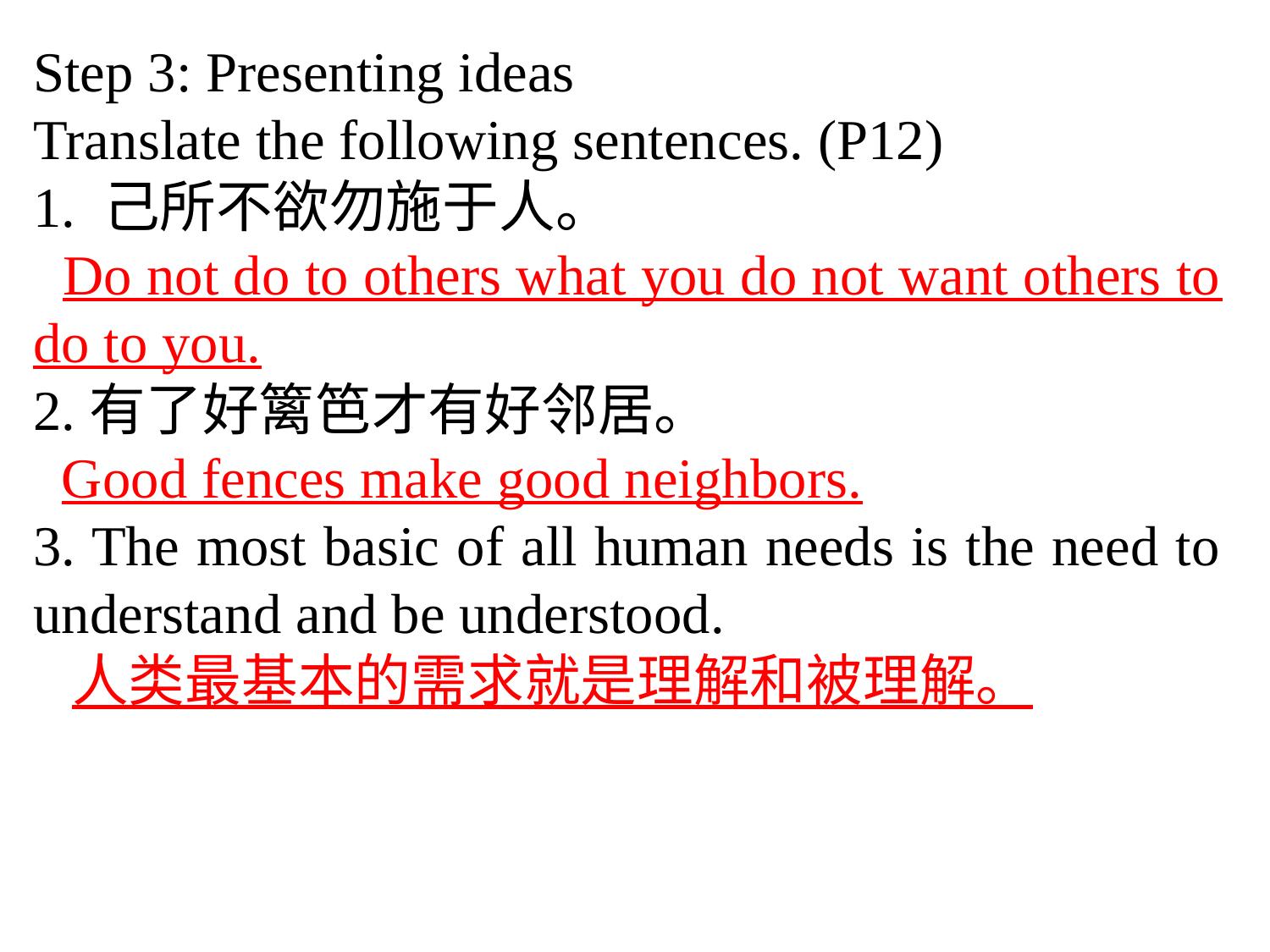

Step 3: Presenting ideas
Translate the following sentences. (P12)
1. 己所不欲勿施于人。
  Do not do to others what you do not want others to do to you.
2.有了好篱笆才有好邻居。
  Good fences make good neighbors.
3. The most basic of all human needs is the need to understand and be understood.
  人类最基本的需求就是理解和被理解。